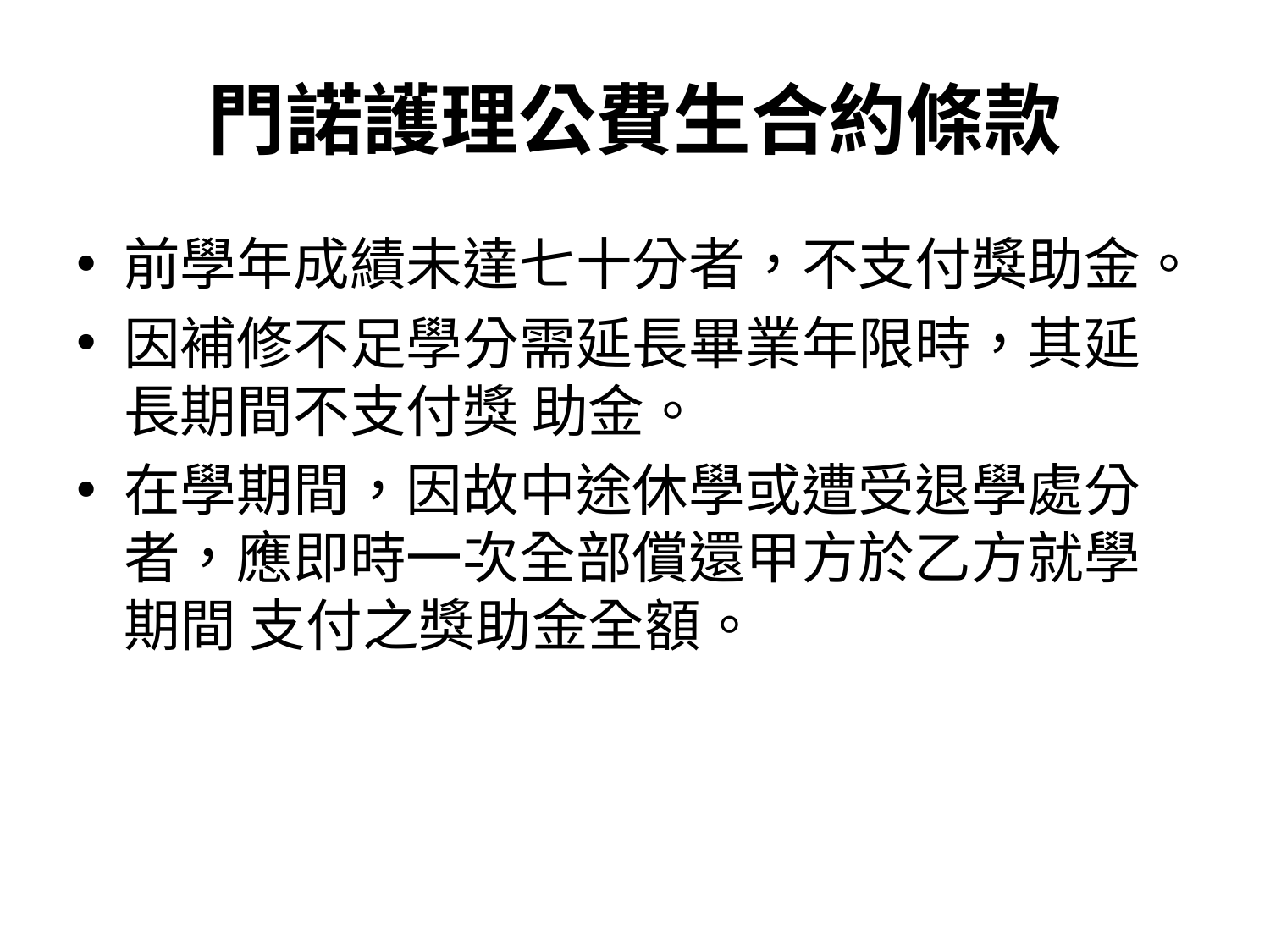

# 門諾護理公費生合約條款
前學年成績未達七十分者，不支付獎助金。
因補修不足學分需延長畢業年限時，其延長期間不支付獎 助金。
在學期間，因故中途休學或遭受退學處分者，應即時一次全部償還甲方於乙方就學期間 支付之獎助金全額。